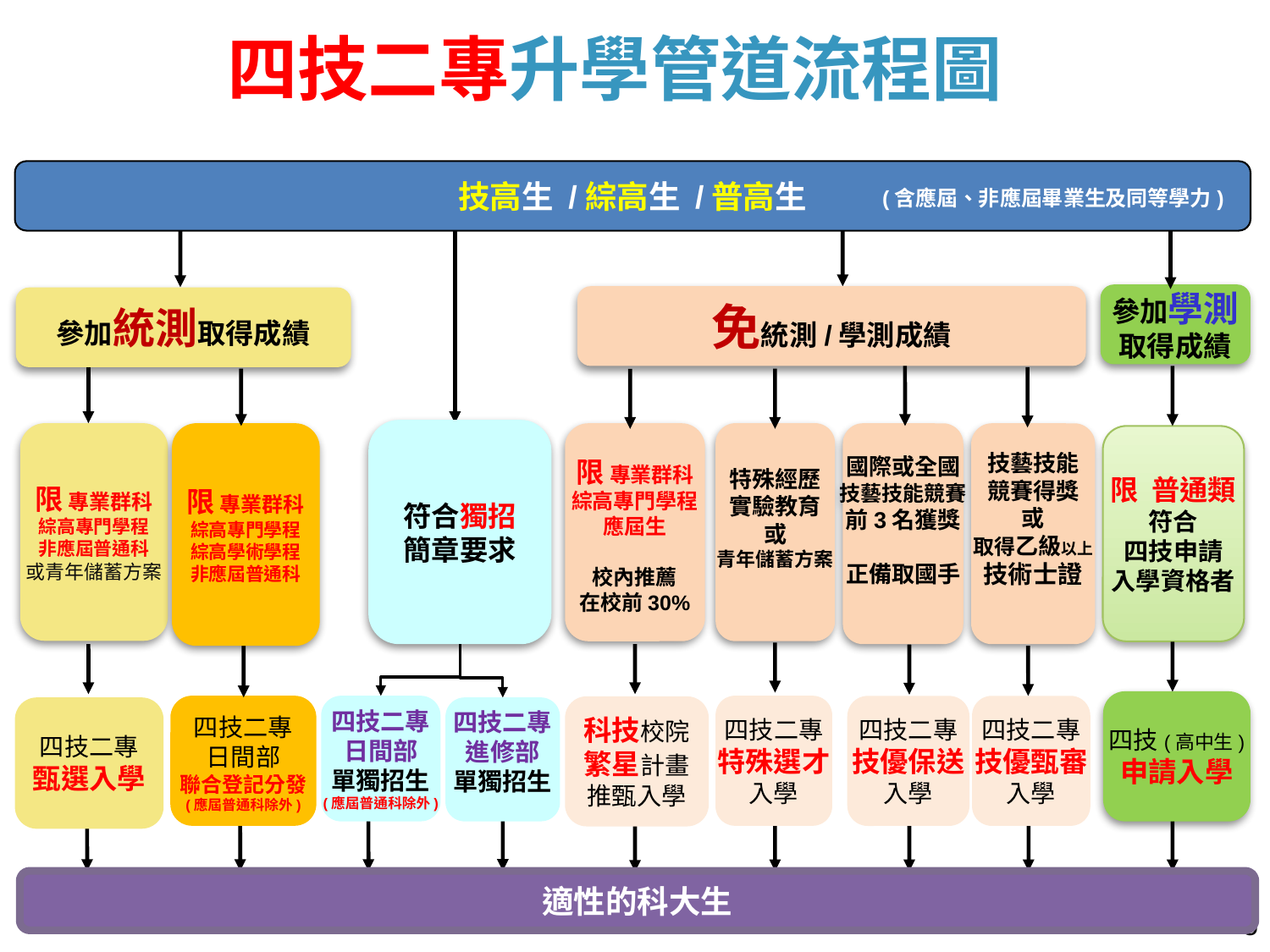

四技二專升學管道流程圖
技高生 /綜高生 /普高生
(含應屆、非應屆畢業生及同等學力)

參加學測
取得成績
免統測/學測成績
參加統測取得成績

符合獨招
簡章要求
限 專業群科
綜高專門學程
非應屆普通科
或青年儲蓄方案
限 專業群科
綜高專門學程
綜高學術學程
非應屆普通科

特殊經歷
實驗教育
或
青年儲蓄方案

限 專業群科
綜高專門學程
應屆生

校內推薦
在校前30%

國際或全國
技藝技能競賽
前3名獲獎

正備取國手

技藝技能
競賽得獎
或
取得乙級以上
技術士證

限  普通類
符合
四技申請
入學資格者

四技(高中生)
申請入學
四技二專
日間部
單獨招生
(應屆普通科除外)
四技二專
日間部
聯合登記分發
(應屆普通科除外)
四技二專
特殊選才
入學
四技二專
技優甄審
入學
四技二專
技優保送
入學
科技校院
繁星計畫
推甄入學
四技二專
甄選入學
四技二專
進修部
單獨招生

適性的科大生